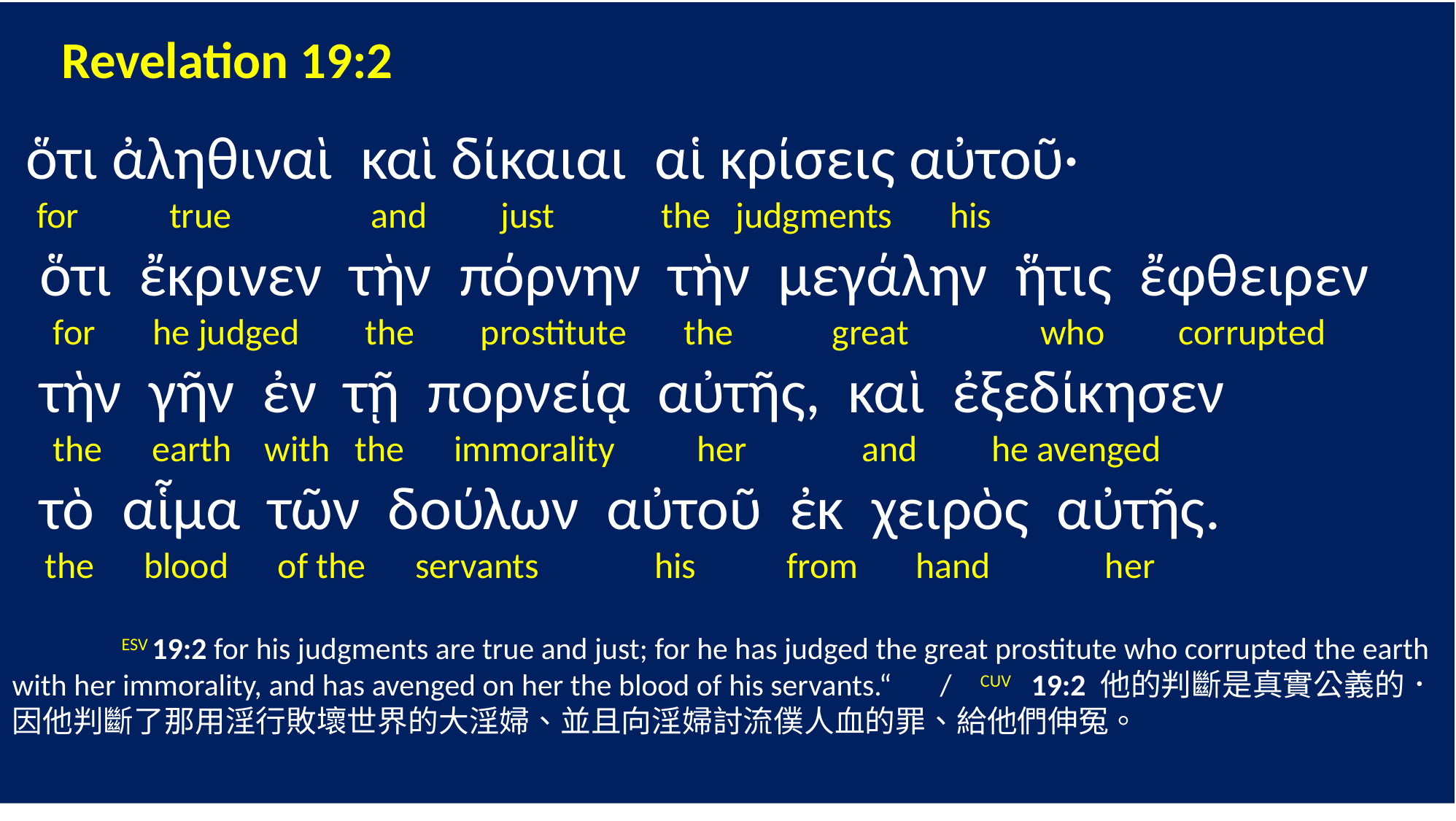

Revelation 19:2

 ὅτι ἀληθιναὶ  καὶ δίκαιαι  αἱ κρίσεις αὐτοῦ·
   for           true                 and         just             the   judgments       his
  ὅτι  ἔκρινεν  τὴν  πόρνην  τὴν  μεγάλην  ἥτις  ἔφθειρεν
     for       he judged        the        prostitute       the            great                who         corrupted
  τὴν  γῆν  ἐν  τῇ  πορνείᾳ  αὐτῆς,  καὶ  ἐξεδίκησεν
     the      earth    with   the      immorality          her              and         he avenged
  τὸ  αἷμα  τῶν  δούλων  αὐτοῦ  ἐκ  χειρὸς  αὐτῆς.
    the      blood      of the      servants              his           from       hand              her

	ESV 19:2 for his judgments are true and just; for he has judged the great prostitute who corrupted the earth with her immorality, and has avenged on her the blood of his servants.“       /    CUV     19:2 他的判斷是真實公義的．因他判斷了那用淫行敗壞世界的大淫婦、並且向淫婦討流僕人血的罪、給他們伸冤。